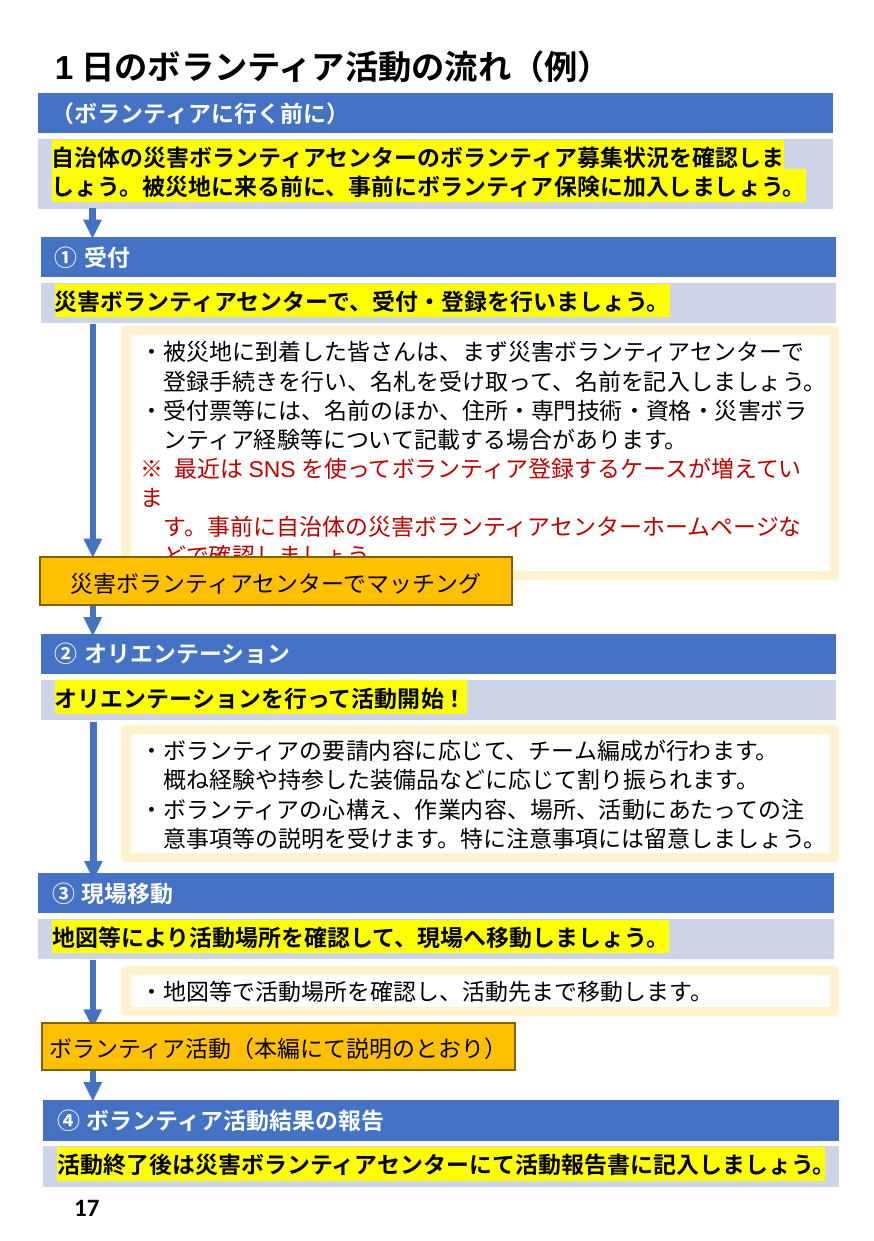

# 1日のボランティア活動の流れ（例）
| （ボランティアに行く前に） |
| --- |
| 自治体の災害ボランティアセンターのボランティア募集状況を確認しましょう。被災地に来る前に、事前にボランティア保険に加入しましょう。 |
| ①受付 |
| --- |
| 災害ボランティアセンターで、受付・登録を行いましょう。 |
・被災地に到着した皆さんは、まず災害ボランティアセンターで
　登録手続きを行い、名札を受け取って、名前を記入しましょう。
・受付票等には、名前のほか、住所・専門技術・資格・災害ボラ
　ンティア経験等について記載する場合があります。
※ 最近はSNSを使ってボランティア登録するケースが増えていま
　す。事前に自治体の災害ボランティアセンターホームページな
　どで確認しましょう。
災害ボランティアセンターでマッチング
| ②オリエンテーション |
| --- |
| オリエンテーションを行って活動開始！ |
・ボランティアの要請内容に応じて、チーム編成が行わます。
　概ね経験や持参した装備品などに応じて割り振られます。
・ボランティアの心構え、作業内容、場所、活動にあたっての注
　意事項等の説明を受けます。特に注意事項には留意しましょう。
| ③現場移動 |
| --- |
| 地図等により活動場所を確認して、現場へ移動しましょう。 |
・地図等で活動場所を確認し、活動先まで移動します。
ボランティア活動（本編にて説明のとおり）
| ④ボランティア活動結果の報告 |
| --- |
| 活動終了後は災害ボランティアセンターにて活動報告書に記入しましょう。 |
17